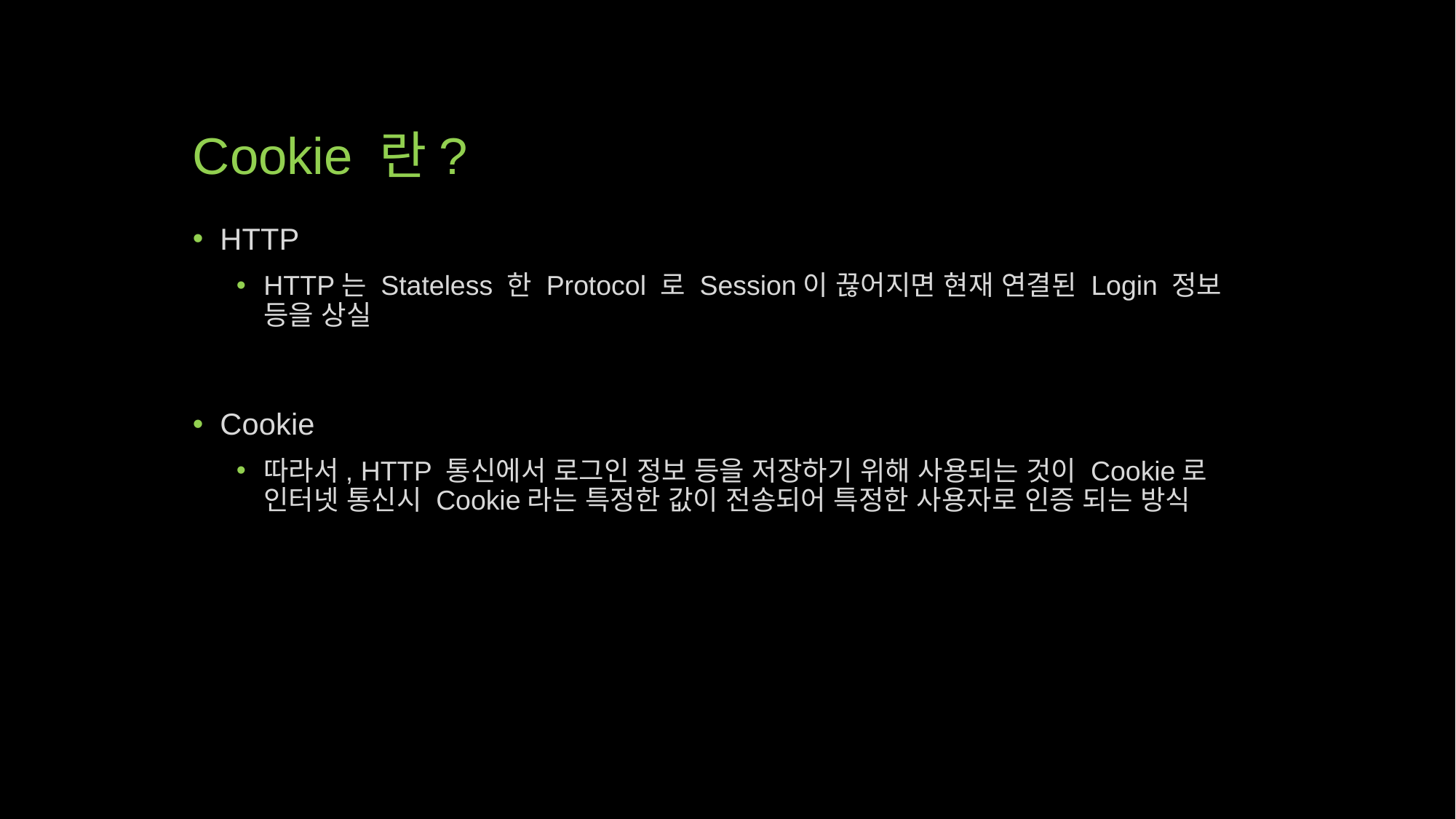

# Cookie 란?
HTTP
HTTP는 Stateless 한 Protocol 로 Session이 끊어지면 현재 연결된 Login 정보 등을 상실

Cookie
따라서, HTTP 통신에서 로그인 정보 등을 저장하기 위해 사용되는 것이 Cookie로 인터넷 통신시 Cookie라는 특정한 값이 전송되어 특정한 사용자로 인증 되는 방식